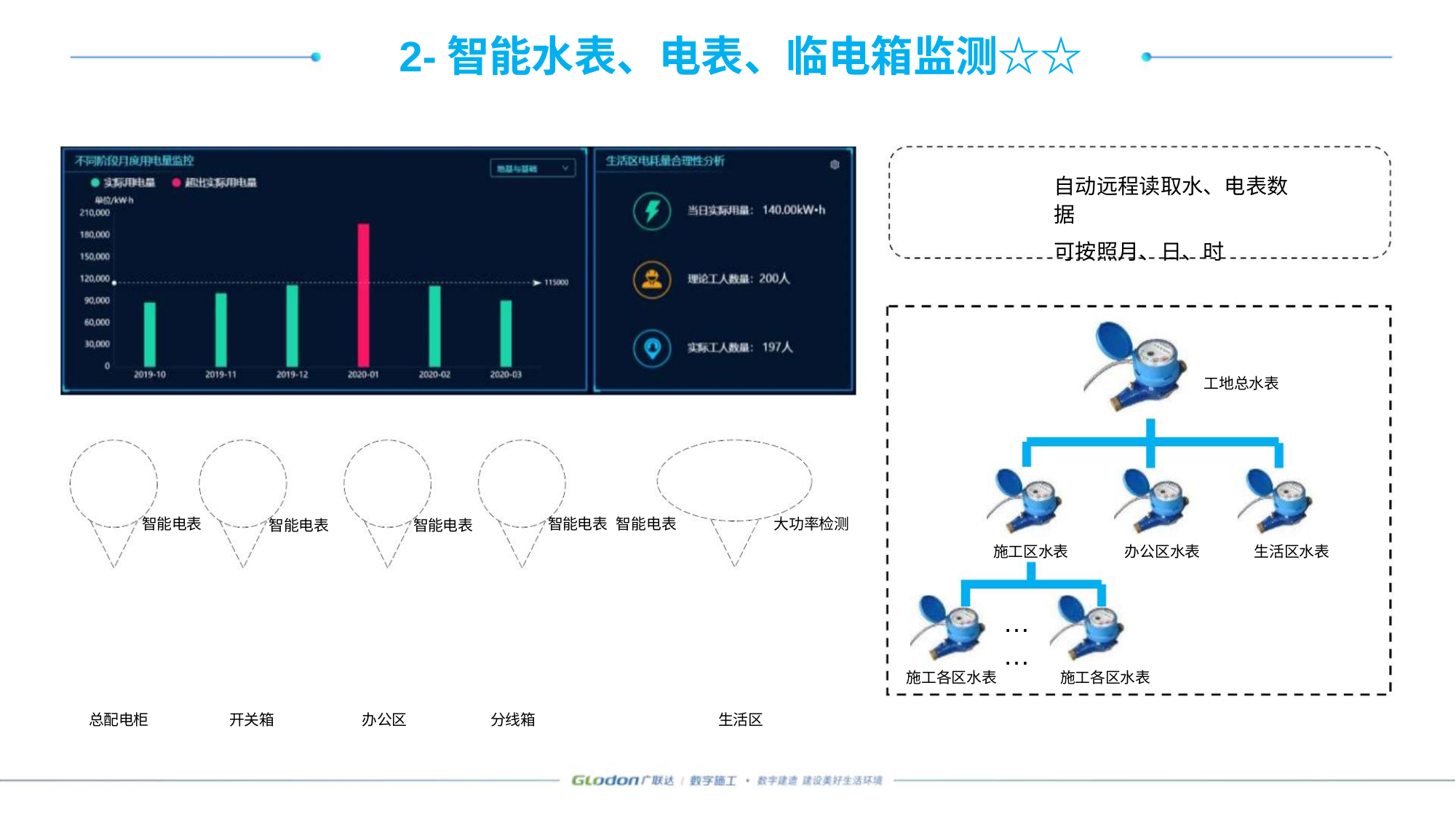

2-智能水表、电表、临电箱监测☆☆
自动远程读取水、电表数据
可按照月、日、时
工地总水表
智能电表
智能电表 智能电表
大功率检测
智能电表
智能电表
施工区水表
办公区水表
生活区水表
…
…
施工各区水表
施工各区水表
总配电柜
开关箱
办公区
分线箱
生活区